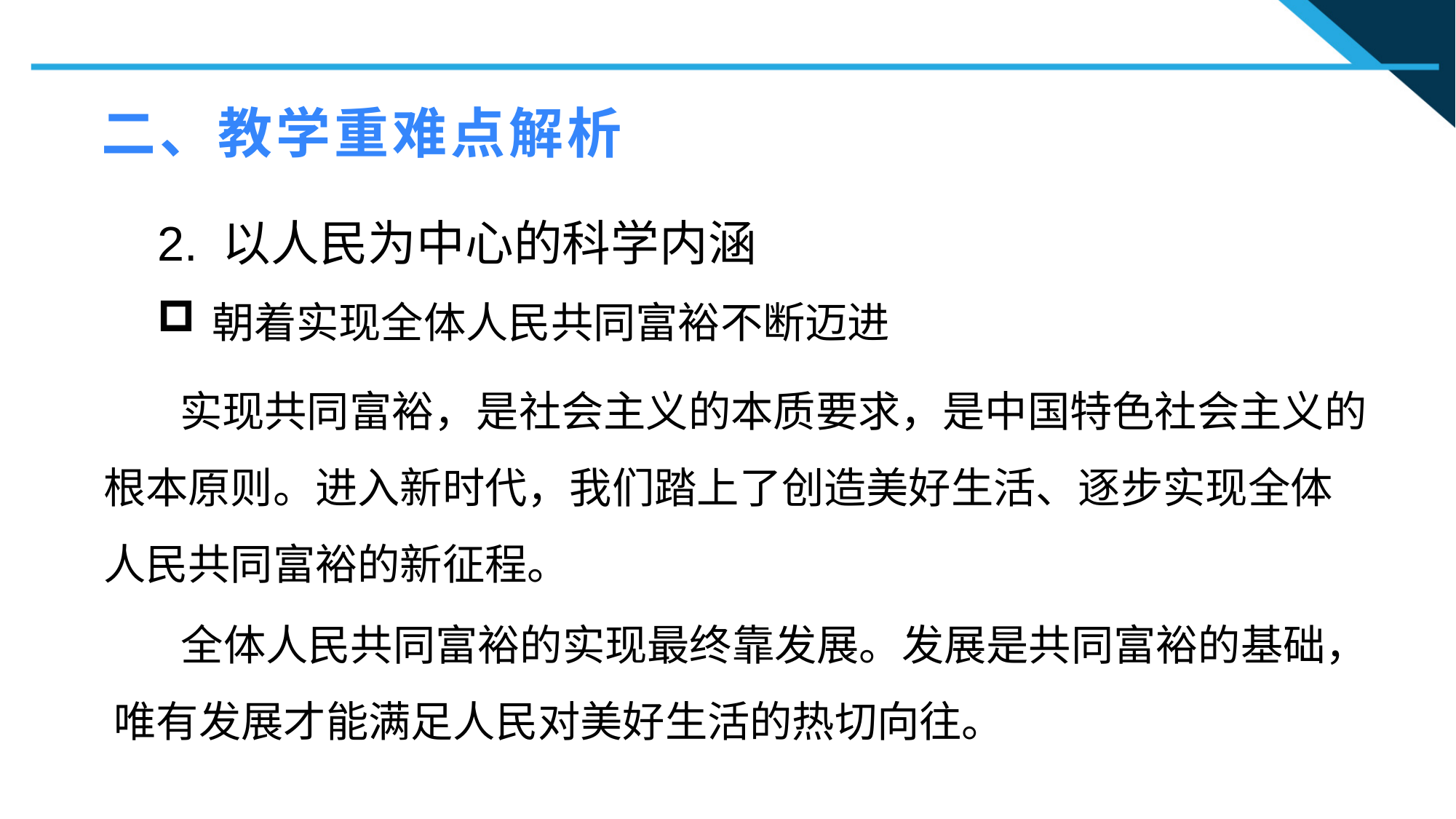

二、教学重难点解析
2. 以人民为中心的科学内涵
朝着实现全体人民共同富裕不断迈进

1
       实现共同富裕，是社会主义的本质要求，是中国特色社会主义的根本原则。进入新时代，我们踏上了创造美好生活、逐步实现全体人民共同富裕的新征程。
2
2
      全体人民共同富裕的实现最终靠发展。发展是共同富裕的基础，唯有发展才能满足人民对美好生活的热切向往。
n